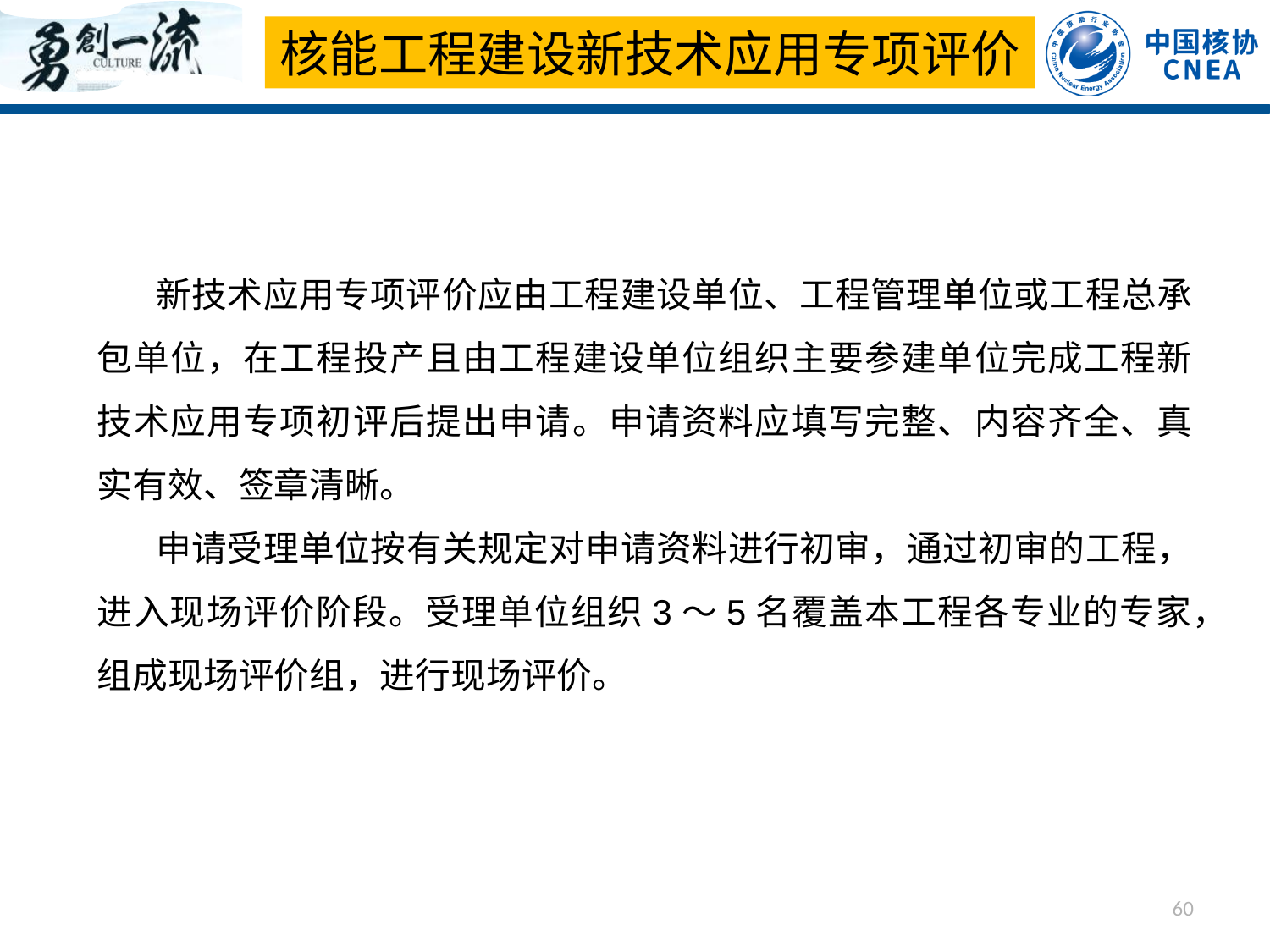

核能工程建设新技术应用专项评价

      新技术应用专项评价应由工程建设单位、工程管理单位或工程总承包单位，在工程投产且由工程建设单位组织主要参建单位完成工程新技术应用专项初评后提出申请。申请资料应填写完整、内容齐全、真实有效、签章清晰。
      申请受理单位按有关规定对申请资料进行初审，通过初审的工程，进入现场评价阶段。受理单位组织3～5名覆盖本工程各专业的专家，组成现场评价组，进行现场评价。

60